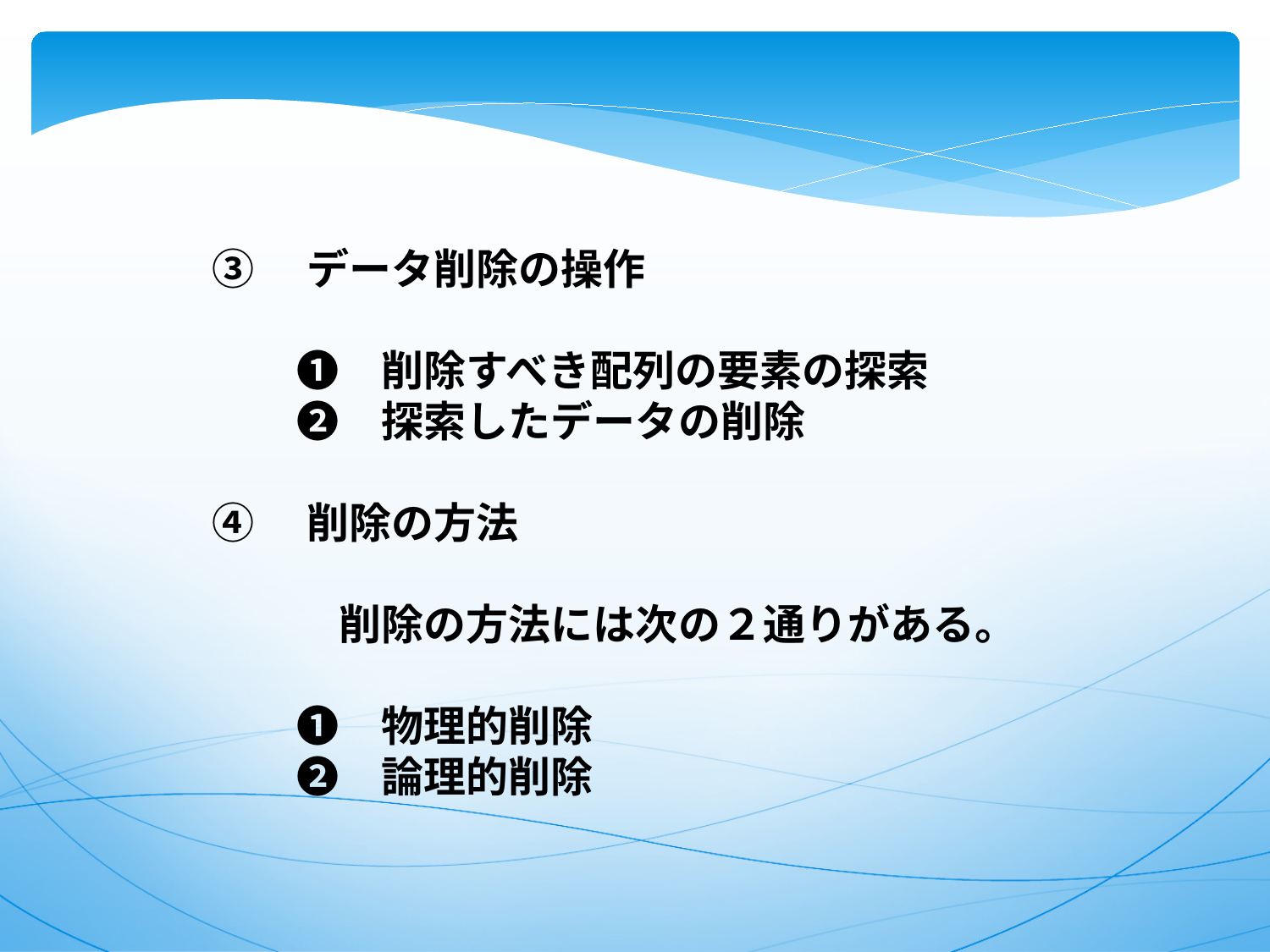

③　データ削除の操作

　　❶　削除すべき配列の要素の探索
　　❷　探索したデータの削除

④　削除の方法

　　　削除の方法には次の２通りがある。

　　❶　物理的削除
　　❷　論理的削除